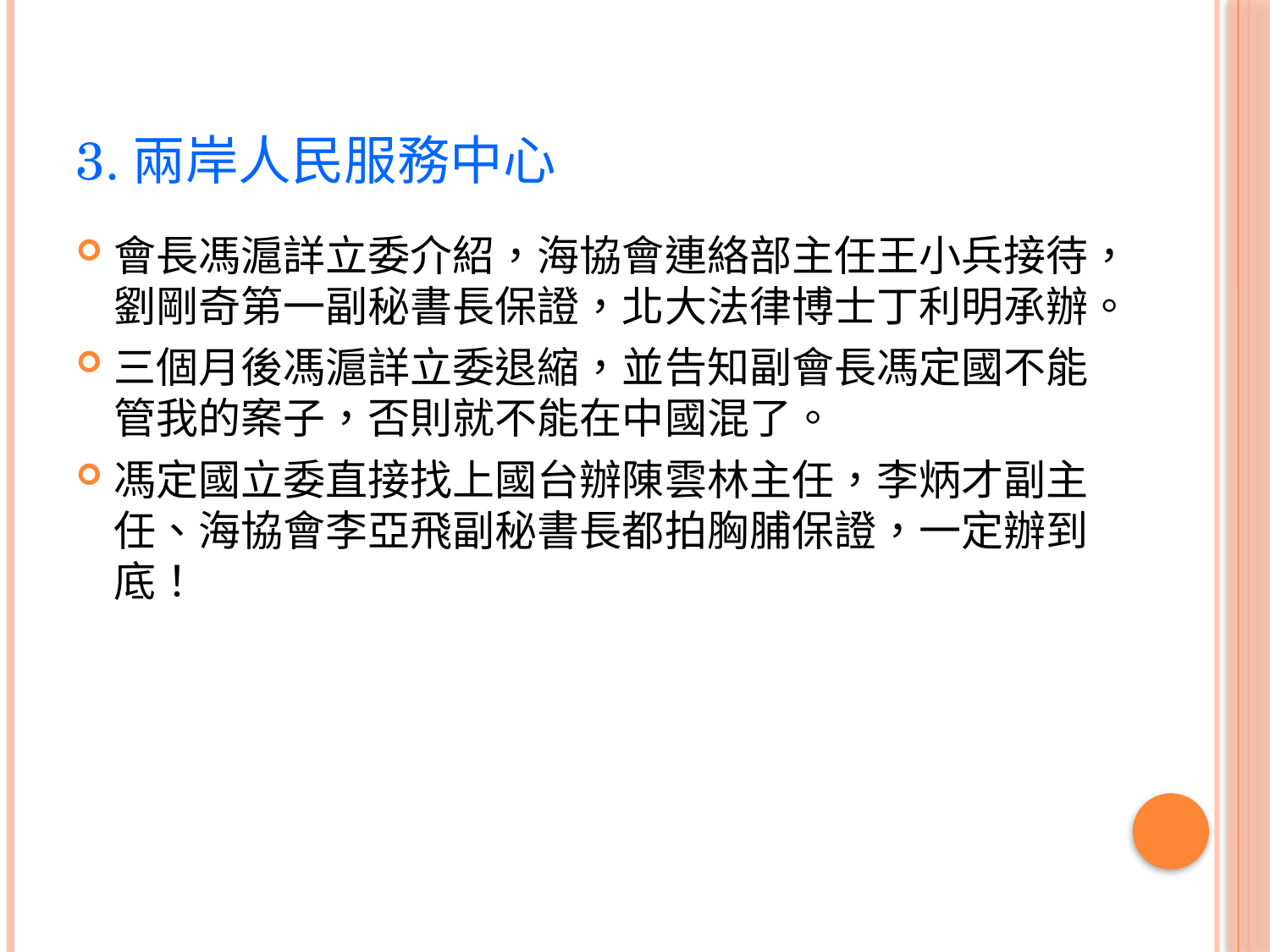

# 3.兩岸人民服務中心
會長馮滬詳立委介紹，海協會連絡部主任王小兵接待，劉剛奇第一副秘書長保證，北大法律博士丁利明承辦。
三個月後馮滬詳立委退縮，並告知副會長馮定國不能管我的案子，否則就不能在中國混了。
馮定國立委直接找上國台辦陳雲林主任，李炳才副主任、海協會李亞飛副秘書長都拍胸脯保證，一定辦到底！